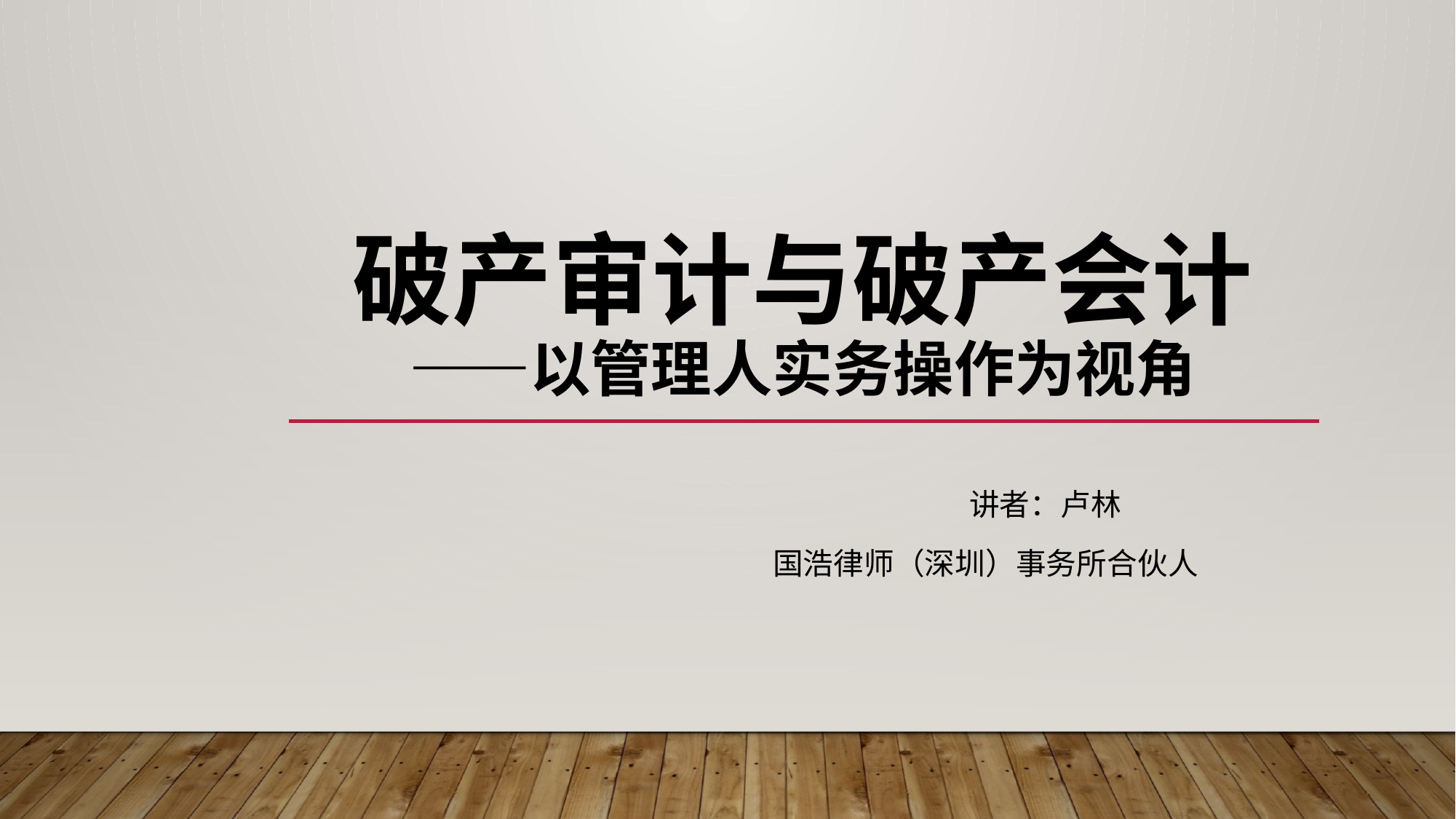

# 破产审计与破产会计 ——以管理人实务操作为视角
						讲者：卢林
国浩律师（深圳）事务所合伙人